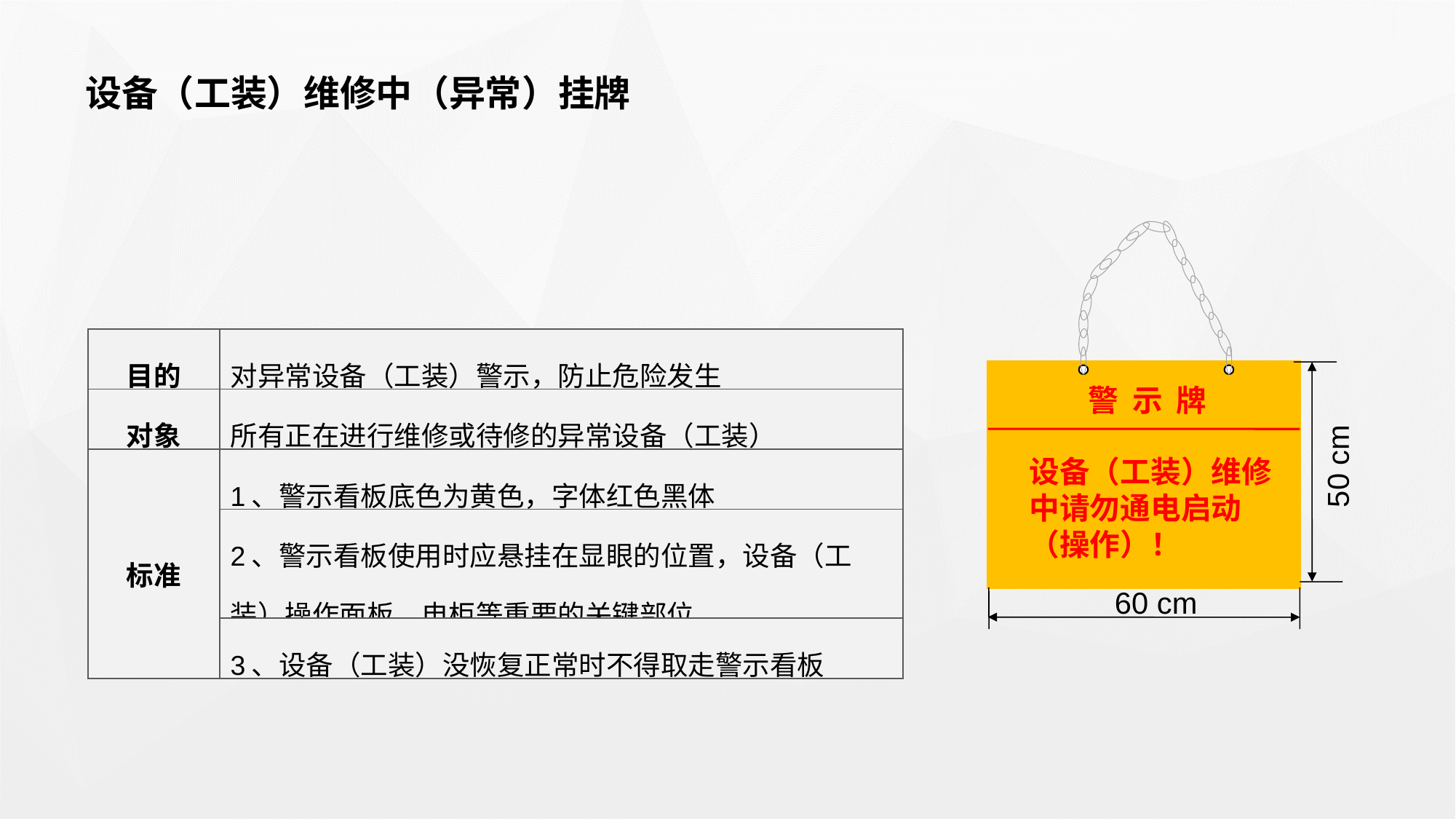

设备（工装）维修中（异常）挂牌

50 cm

60 cm

警  示  牌
设备（工装）维修中请勿通电启动（操作）！
| 目的 | 对异常设备（工装）警示，防止危险发生 |
| --- | --- |
| 对象 | 所有正在进行维修或待修的异常设备（工装） |
| 标准 | 1、警示看板底色为黄色，字体红色黑体 |
|  | 2、警示看板使用时应悬挂在显眼的位置，设备（工装）操作面板、电柜等重要的关键部位 |
|  | 3、设备（工装）没恢复正常时不得取走警示看板 |